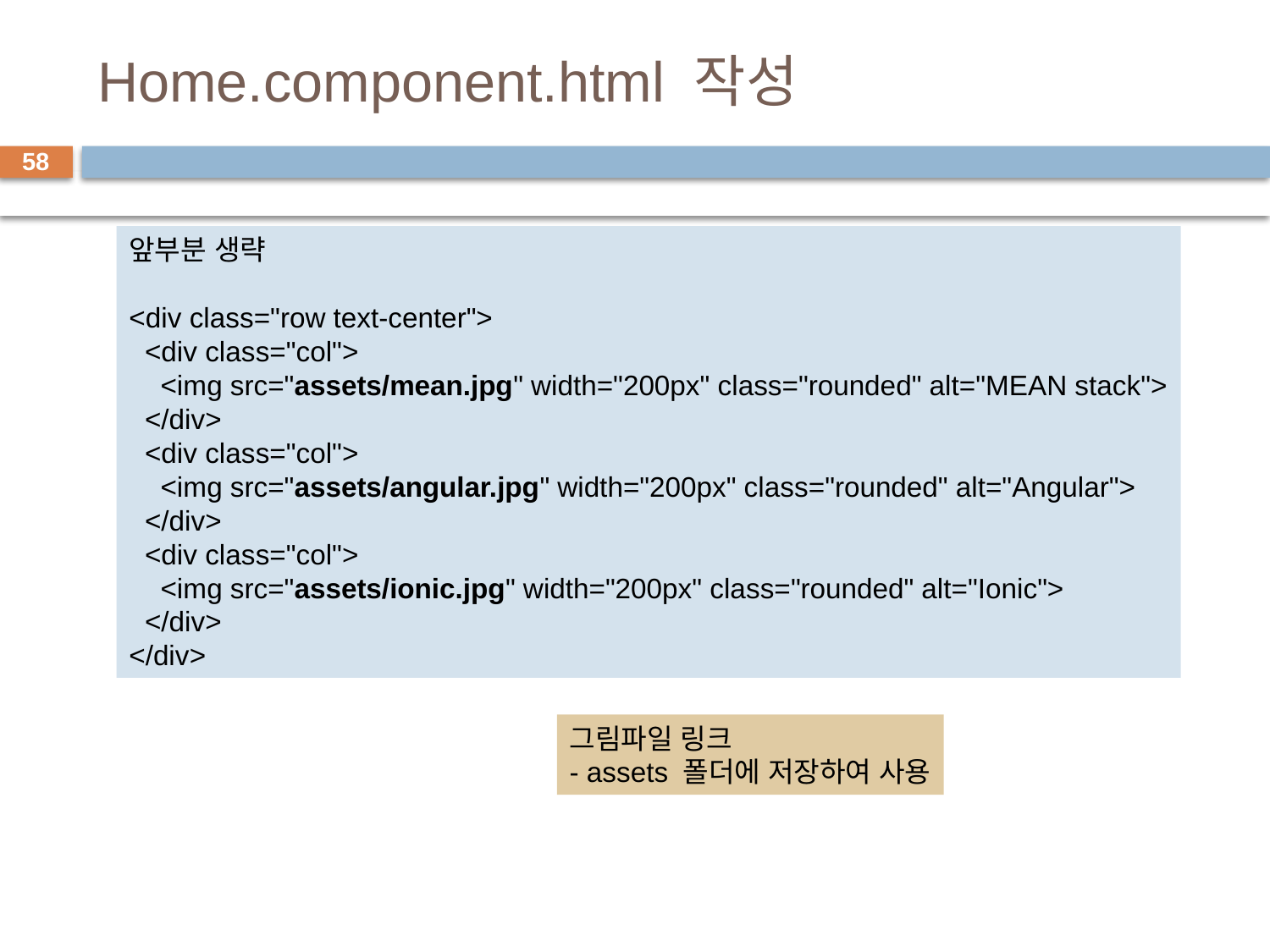

# Home.component.html 작성
58
앞부분 생략

<div class="row text-center">
  <div class="col">
    <img src="assets/mean.jpg" width="200px" class="rounded" alt="MEAN stack">
  </div>
  <div class="col">
    <img src="assets/angular.jpg" width="200px" class="rounded" alt="Angular">
  </div>
  <div class="col">
    <img src="assets/ionic.jpg" width="200px" class="rounded" alt="Ionic">
  </div>
</div>
그림파일 링크
- assets 폴더에 저장하여 사용